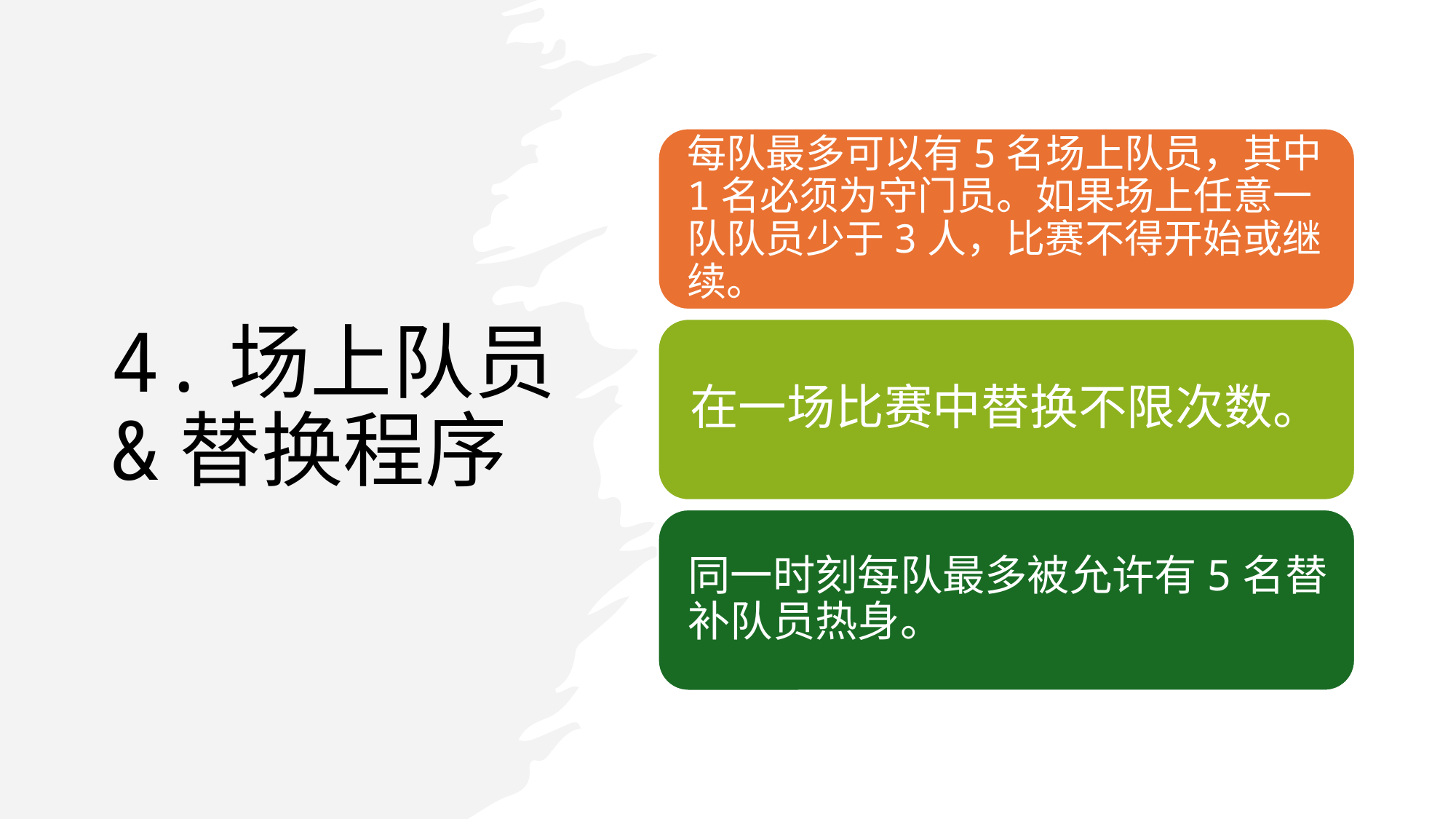

# 4.场上队员&替换程序
每队最多可以有5名场上队员，其中1名必须为守门员。如果场上任意一队队员少于3人，比赛不得开始或继续。
在一场比赛中替换不限次数。
同一时刻每队最多被允许有5名替补队员热身。